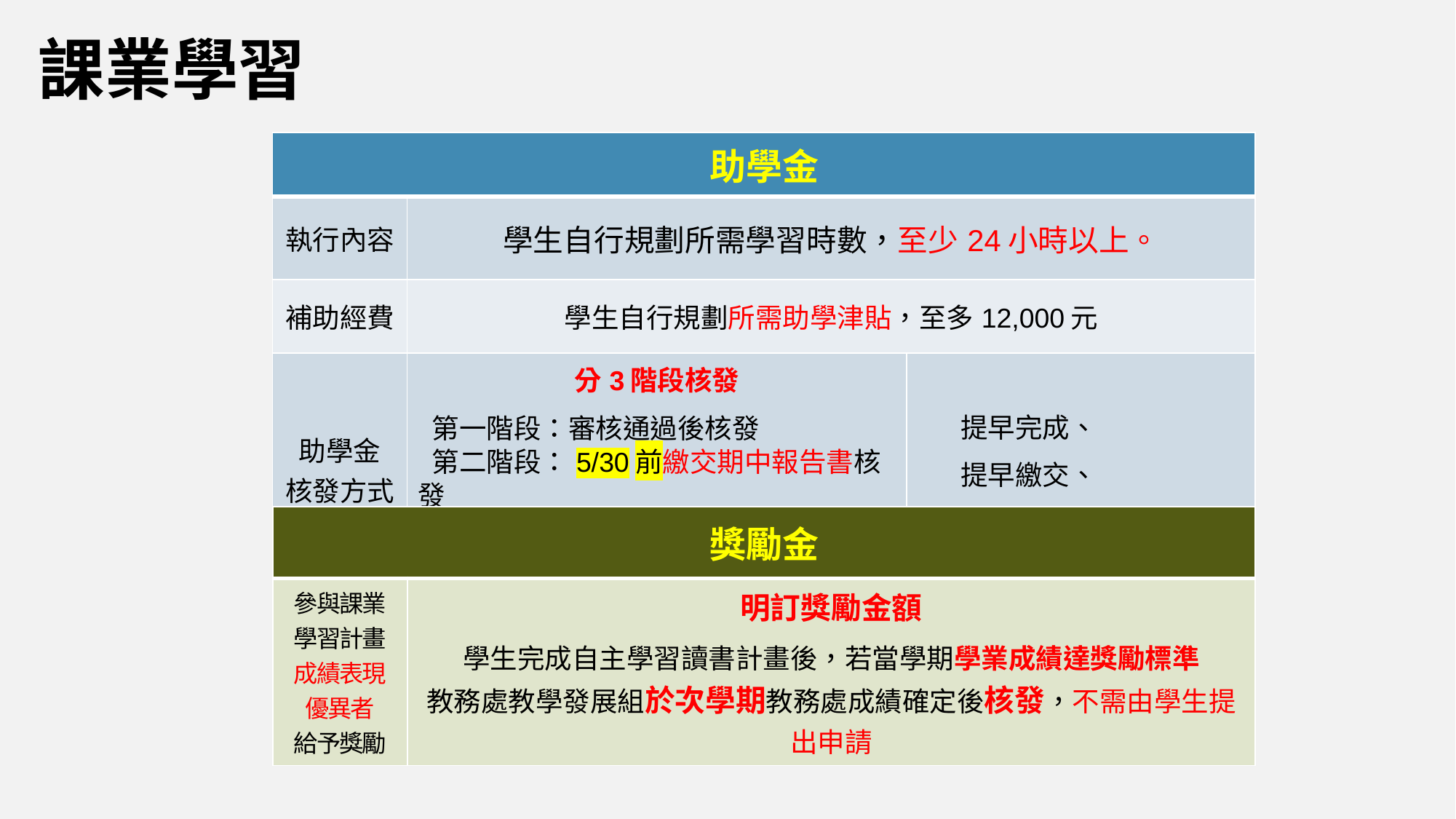

課業學習
| 助學金 |  |  |
| --- | --- | --- |
| 執行內容 | 學生自行規劃所需學習時數，至少24小時以上。 |  |
| 補助經費 | 學生自行規劃所需助學津貼，至多12,000元 |  |
| 助學金 核發方式 | 分3階段核發 第一階段：審核通過後核發 第二階段：5/30前繳交期中報告書核發 第三階段：6/30前繳交期末報告書核發 | 提早完成、 提早繳交、 提早核發助學金 |
| 獎勵金 |  |
| --- | --- |
| 參與課業 學習計畫 成績表現 優異者 給予獎勵 | 明訂獎勵金額 學生完成自主學習讀書計畫後，若當學期學業成績達獎勵標準 教務處教學發展組於次學期教務處成績確定後核發，不需由學生提出申請 |